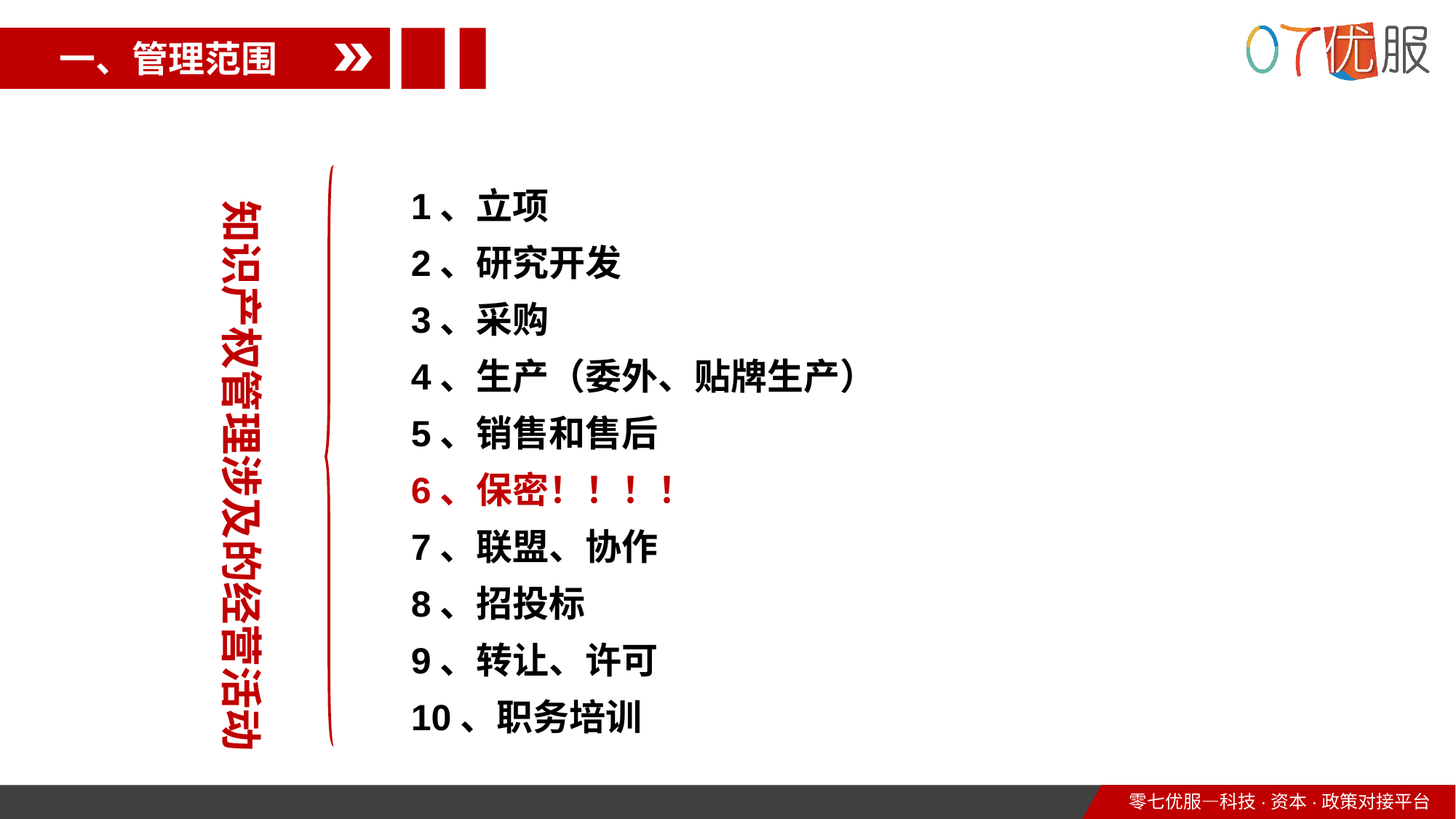

一、管理范围
1、立项
2、研究开发
3、采购
4、生产（委外、贴牌生产）
5、销售和售后
6、保密！！！！
7、联盟、协作
8、招投标
9、转让、许可
10、职务培训

知识产权管理涉及的经营活动